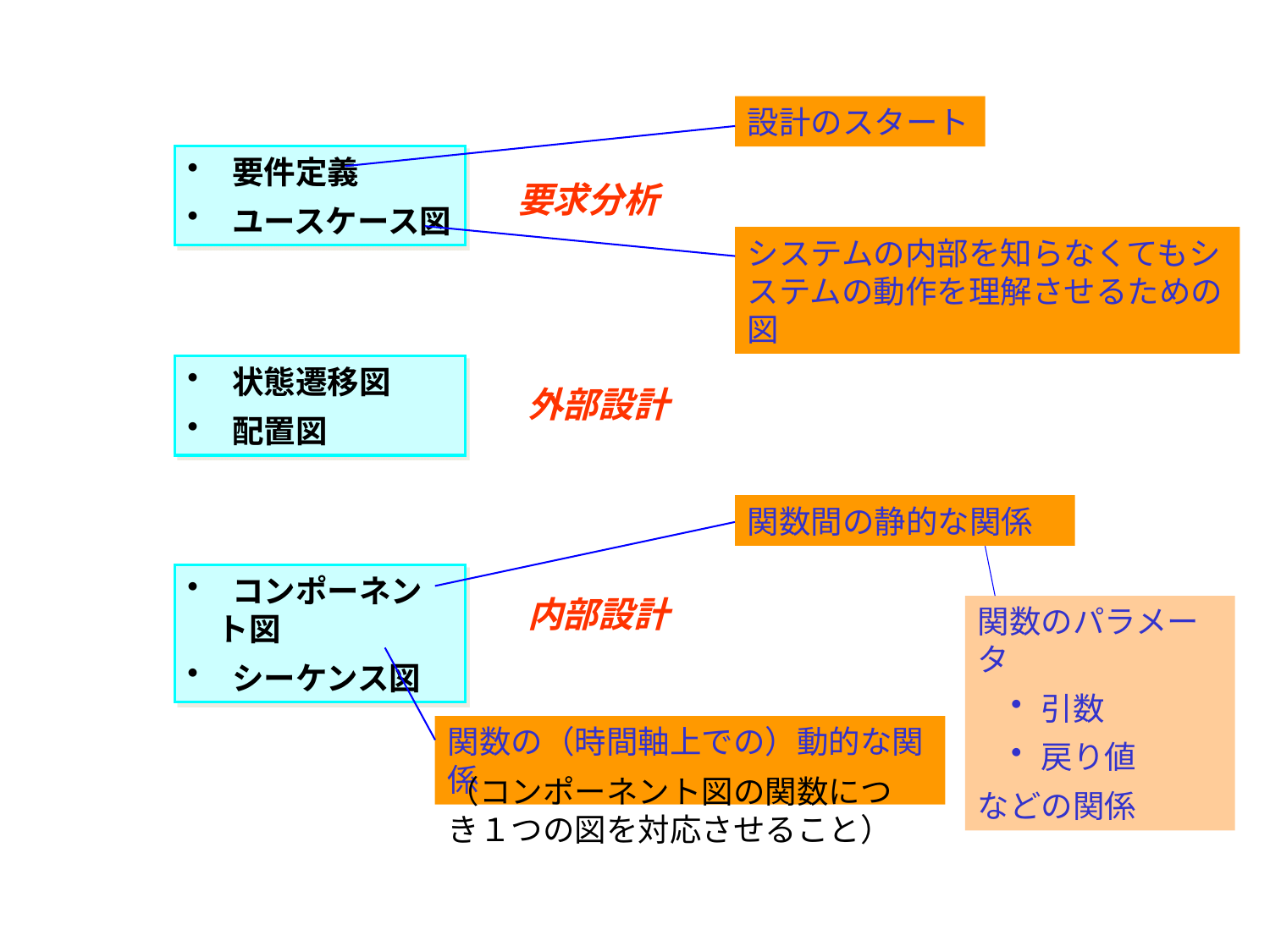

設計のスタート

 要件定義
 ユースケース図
要求分析

システムの内部を知らなくてもシステムの動作を理解させるための図
 状態遷移図
 配置図
外部設計
関数間の静的な関係

 コンポーネント図
 シーケンス図
内部設計
関数のパラメータ
引数
戻り値
などの関係

関数の（時間軸上での）動的な関係
（コンポーネント図の関数につき１つの図を対応させること）